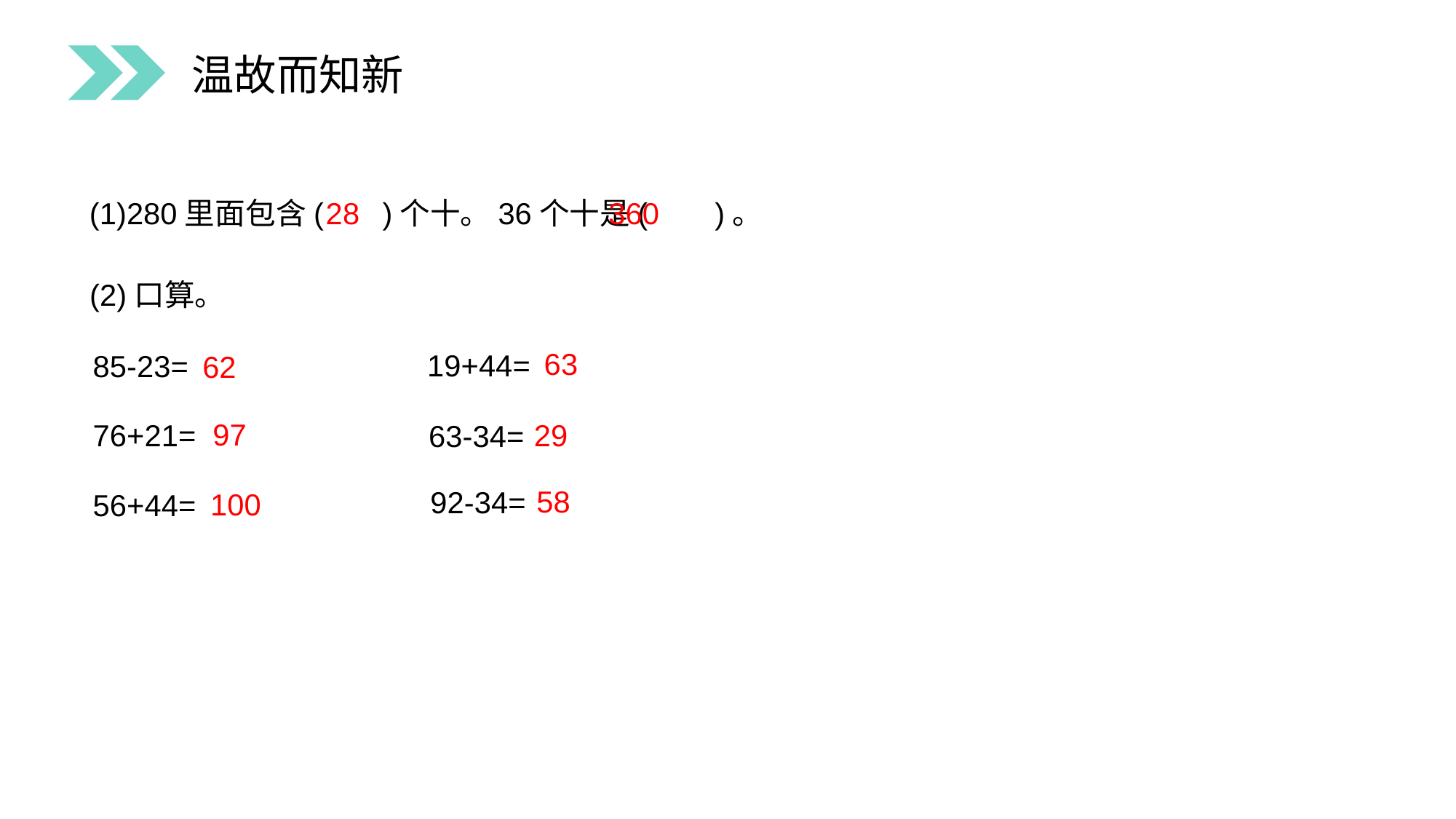

温故而知新
(1)280里面包含(       )个十。36个十是(        )。
28
360
(2)口算。
63
19+44=
85-23=
62
97
76+21=
29
63-34=
58
92-34=
100
56+44=